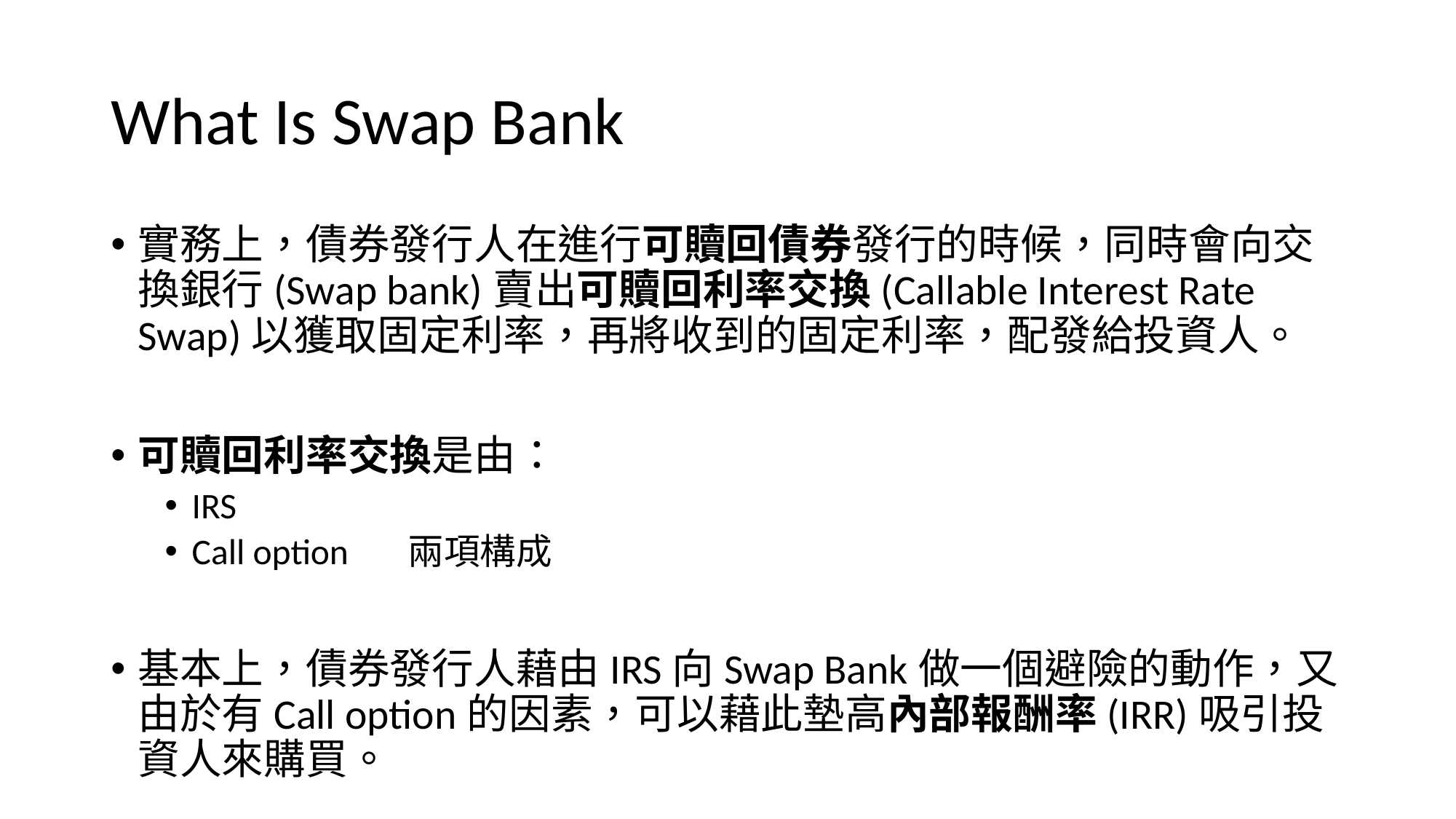

# What Is Swap Bank
實務上，債券發行人在進行可贖回債券發行的時候，同時會向交換銀行(Swap bank)賣出可贖回利率交換(Callable Interest Rate Swap)以獲取固定利率，再將收到的固定利率，配發給投資人。

可贖回利率交換是由：
IRS
Call option		兩項構成

基本上，債券發行人藉由IRS向Swap Bank做一個避險的動作，又由於有Call option的因素，可以藉此墊高內部報酬率(IRR)吸引投資人來購買。